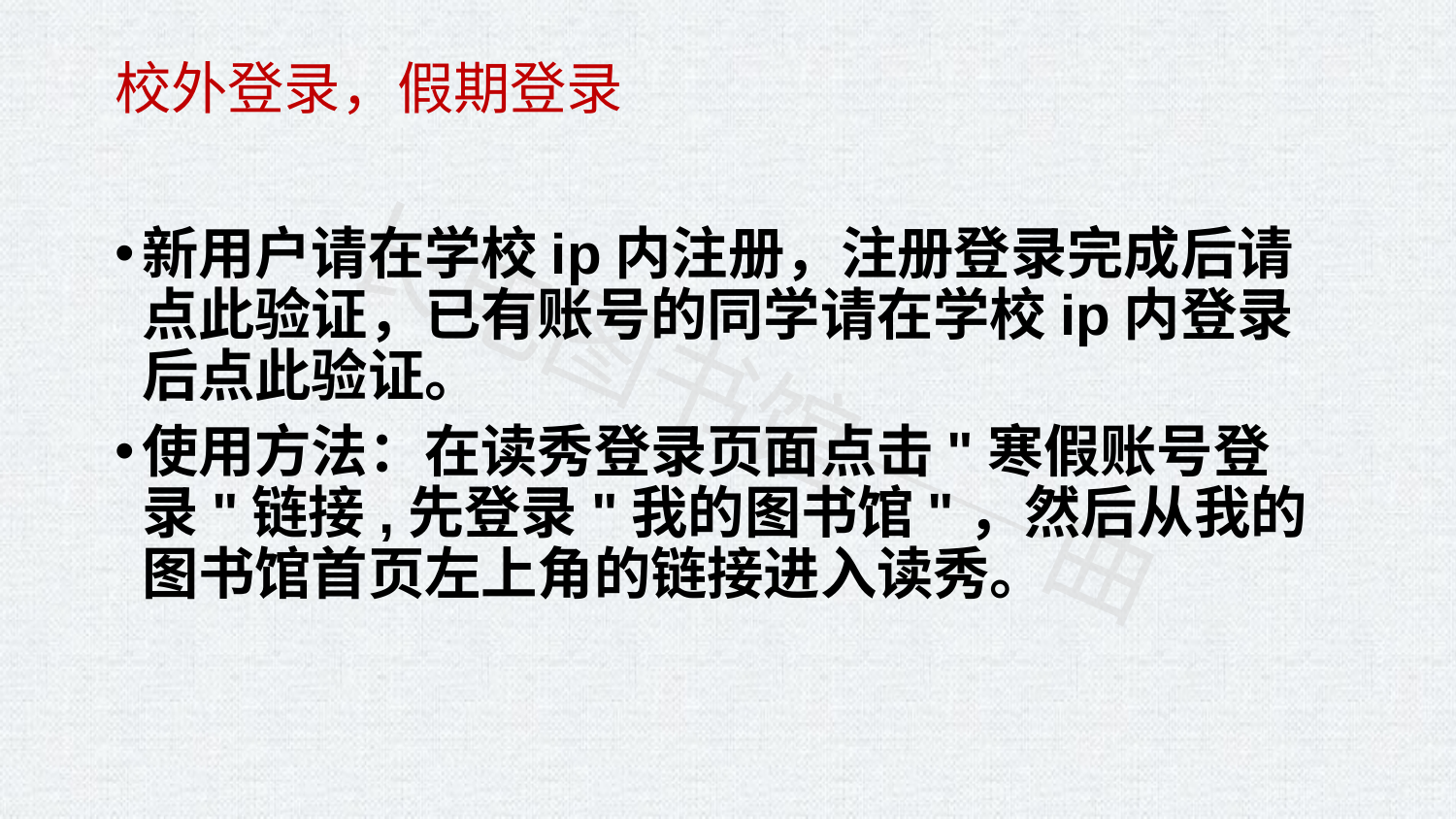

# 校外登录，假期登录
新用户请在学校ip内注册，注册登录完成后请点此验证，已有账号的同学请在学校ip内登录后点此验证。
使用方法：在读秀登录页面点击"寒假账号登录"链接,先登录"我的图书馆"，然后从我的图书馆首页左上角的链接进入读秀。